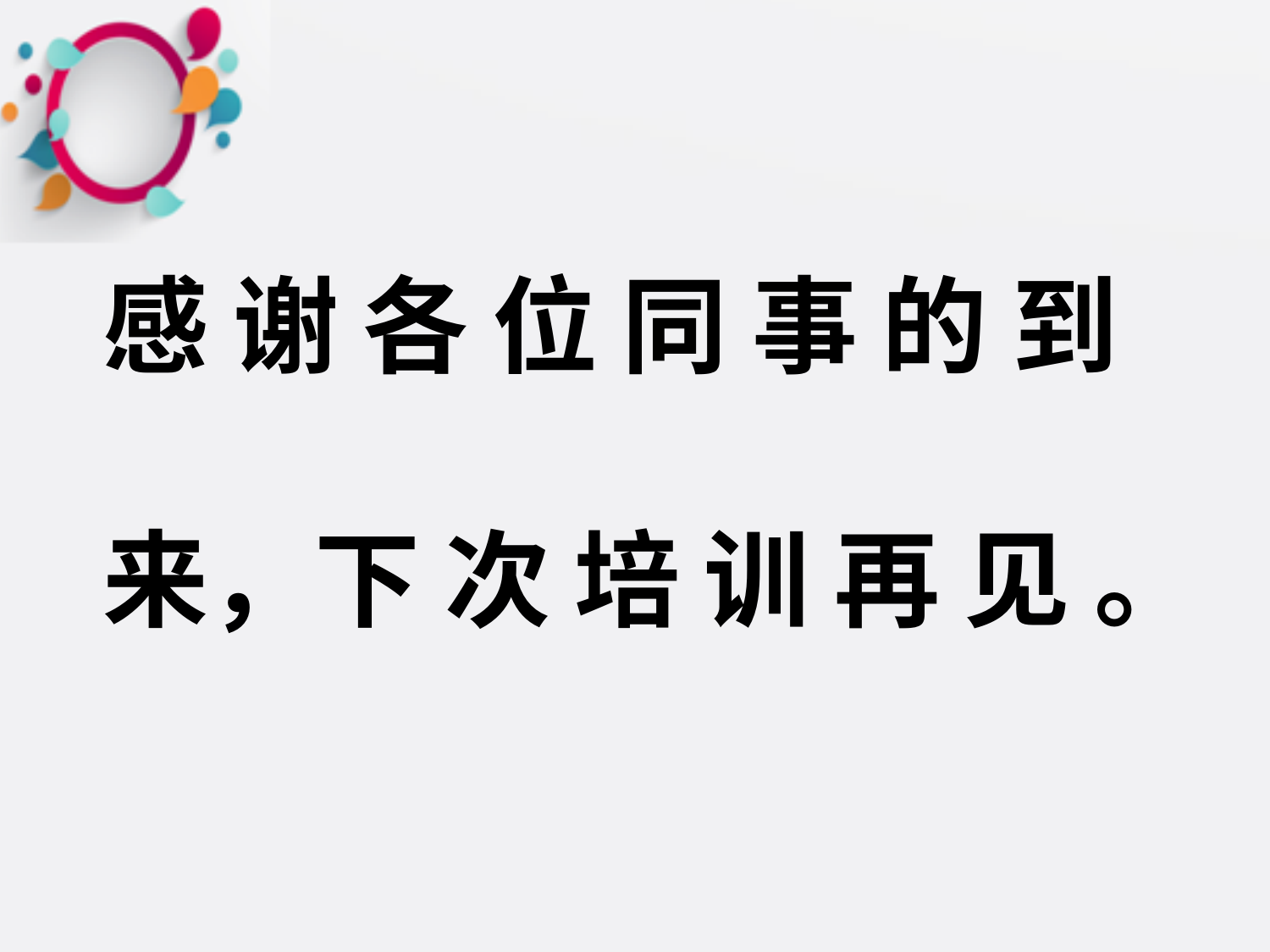

感 谢 各 位 同 事 的 到

来，下 次 培 训 再 见 。
可编辑
28